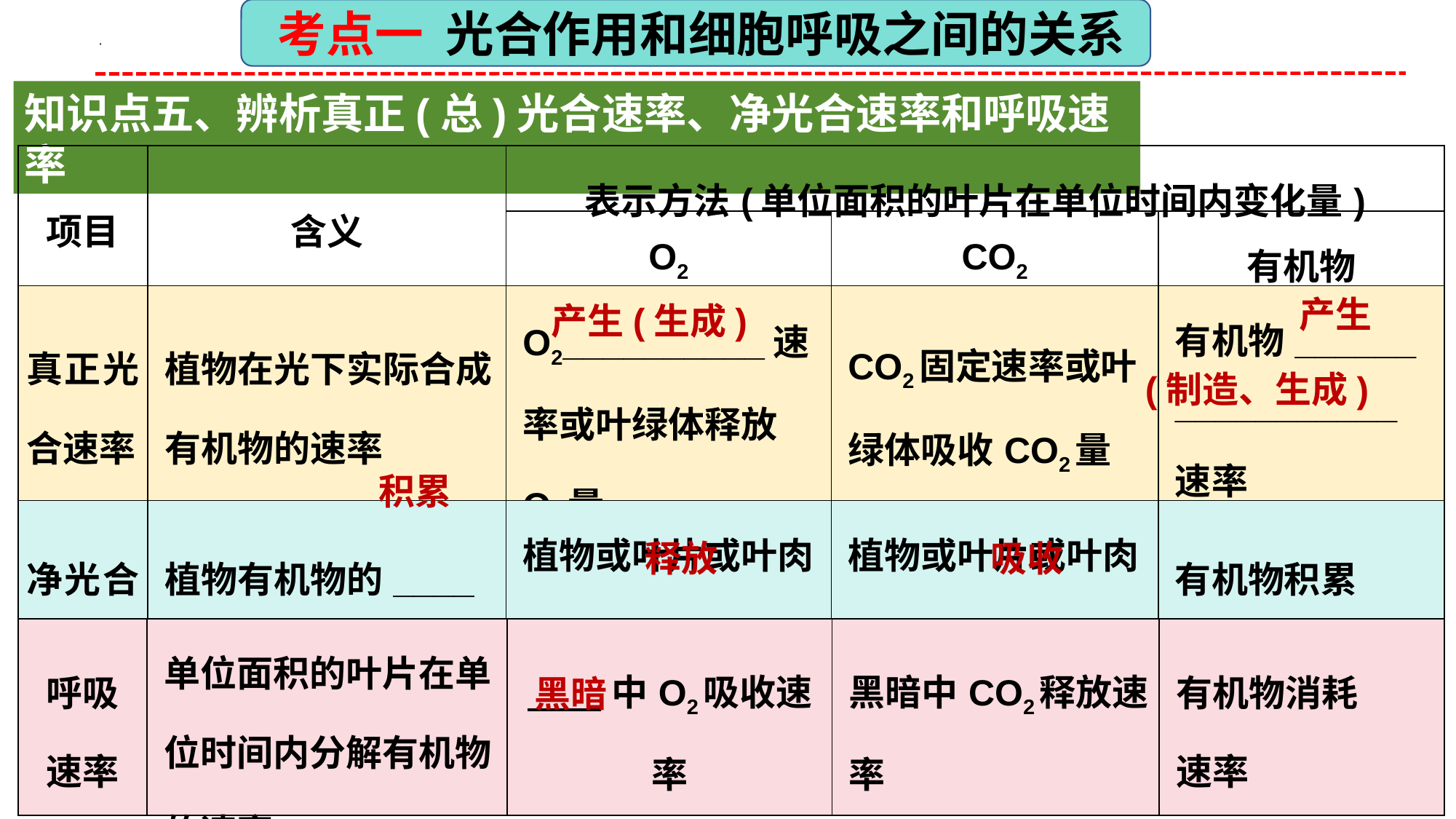

考点一  光合作用和细胞呼吸之间的关系
知识点五、辨析真正(总)光合速率、净光合速率和呼吸速率
| 项目 | 含义 | 表示方法(单位面积的叶片在单位时间内变化量) |  |  |
| --- | --- | --- | --- | --- |
|  |  | O2 | CO2 | 有机物 |
| 真正光合速率 | 植物在光下实际合成有机物的速率 | O2\_\_\_\_\_\_\_\_\_\_速率或叶绿体释放O2量 | CO2固定速率或叶绿体吸收CO2量 | 有机物\_\_\_\_\_\_ \_\_\_\_\_\_\_\_\_\_\_速率 |
| 净光合速率 | 植物有机物的\_\_\_\_速率 | 植物或叶片或叶肉细胞O2\_\_\_\_\_速率 | 植物或叶片或叶肉细胞CO2 速率 | 有机物积累 速率 |
产生
产生(生成)
(制造、生成)
积累
释放
吸收
| 呼吸 速率 | 单位面积的叶片在单位时间内分解有机物的速率 | 中O2吸收速率 | 黑暗中CO2释放速率 | 有机物消耗 速率 |
| --- | --- | --- | --- | --- |
黑暗